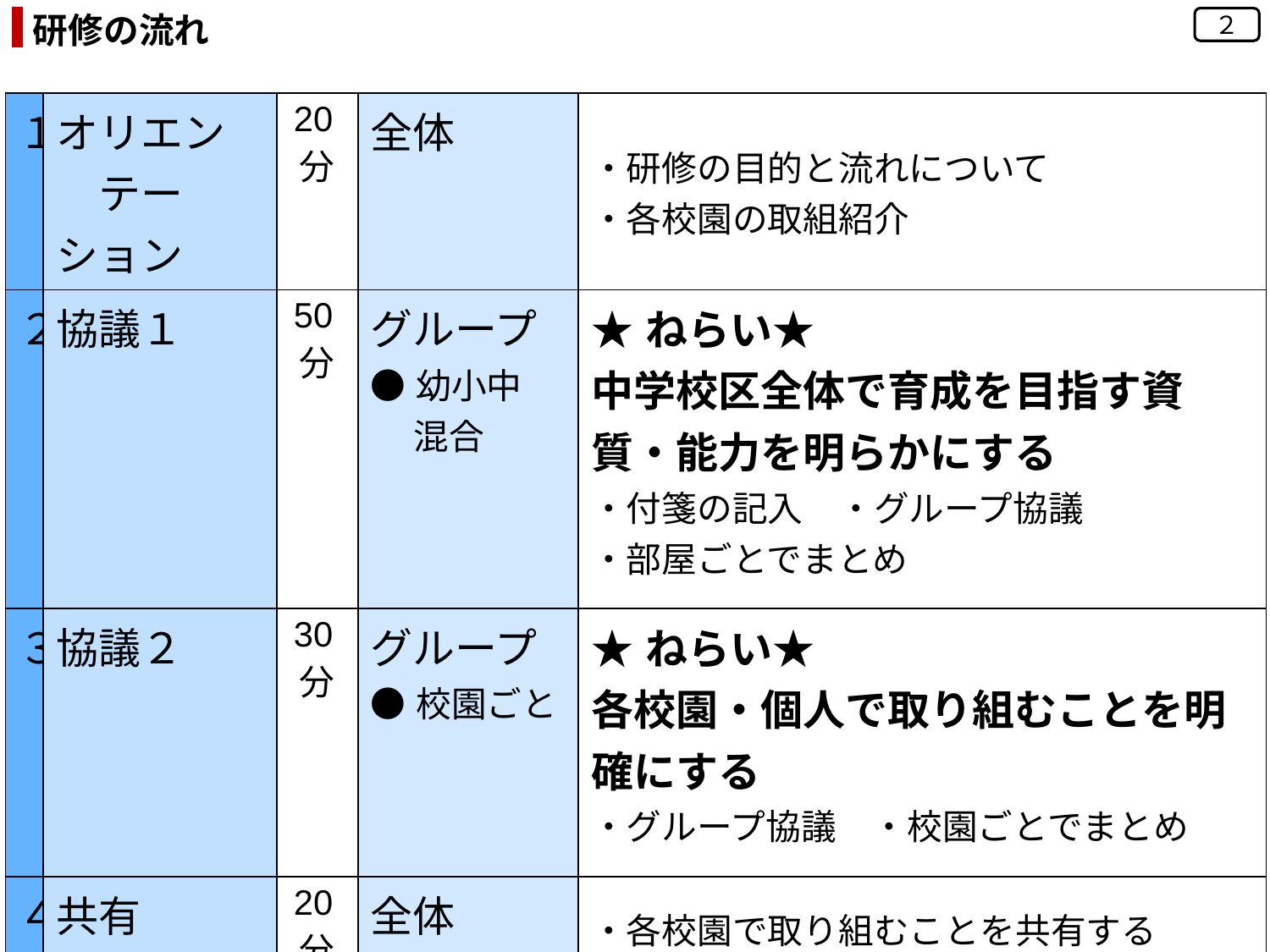

研修の流れ

２
| １ | オリエン 　テーション | 20分 | 全体 | ・研修の目的と流れについて ・各校園の取組紹介 |
| --- | --- | --- | --- | --- |
| ２ | 協議１ | 50分 | グループ ●幼小中 　 混合 | ★ねらい★ 中学校区全体で育成を目指す資質・能力を明らかにする ・付箋の記入　・グループ協議　 ・部屋ごとでまとめ |
| ３ | 協議２ | 30分 | グループ ●校園ごと | ★ねらい★ 各校園・個人で取り組むことを明確にする ・グループ協議　・校園ごとでまとめ |
| ４ | 共有 | 20分 | 全体 | ・各校園で取り組むことを共有する |
| ５ | 省察 | 10分 | 個人 | ★ねらい★ この研修で学んだことを個人でまとめる |